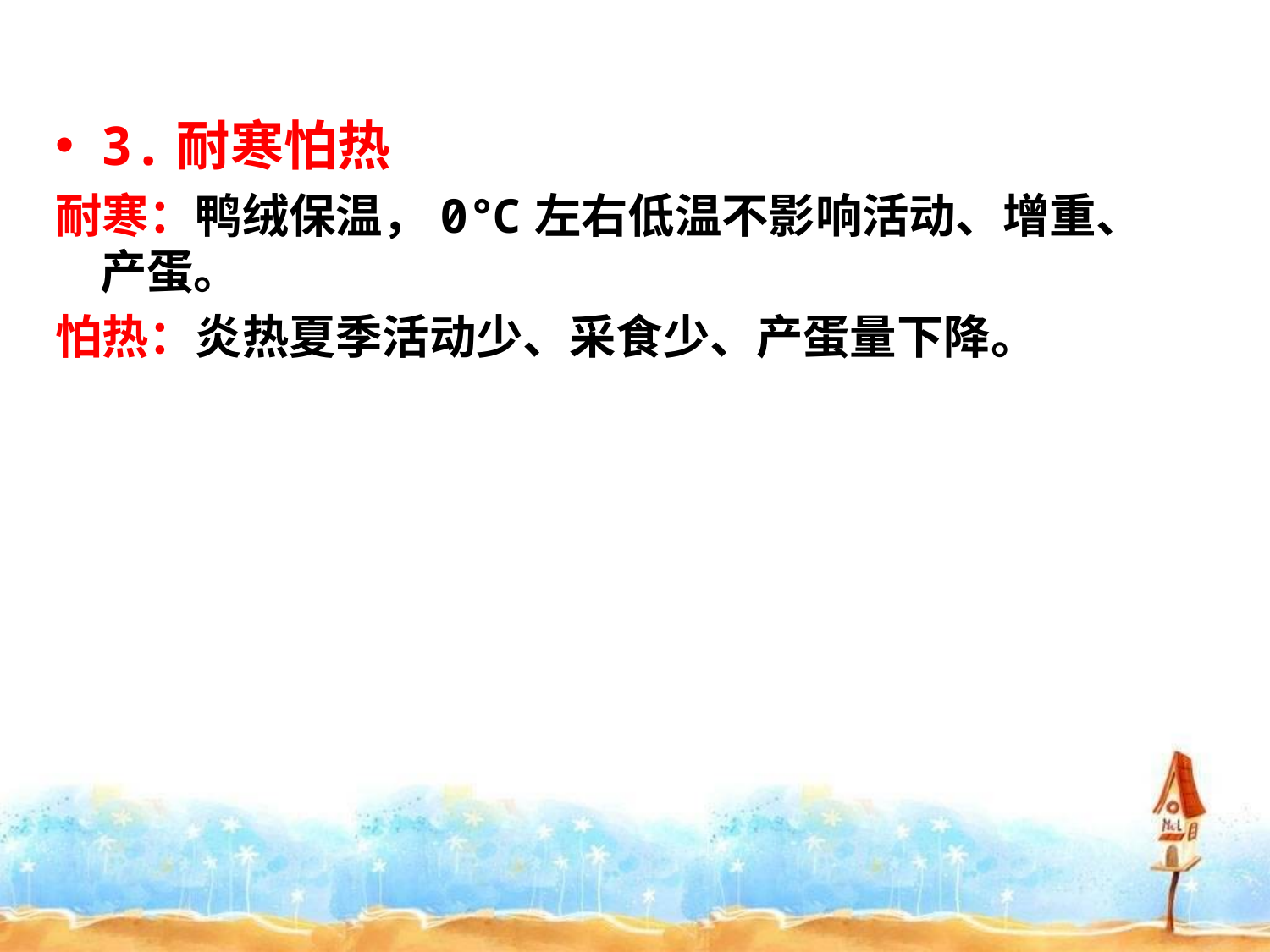

3.耐寒怕热
耐寒：鸭绒保温，0℃左右低温不影响活动、增重、产蛋。
怕热：炎热夏季活动少、采食少、产蛋量下降。